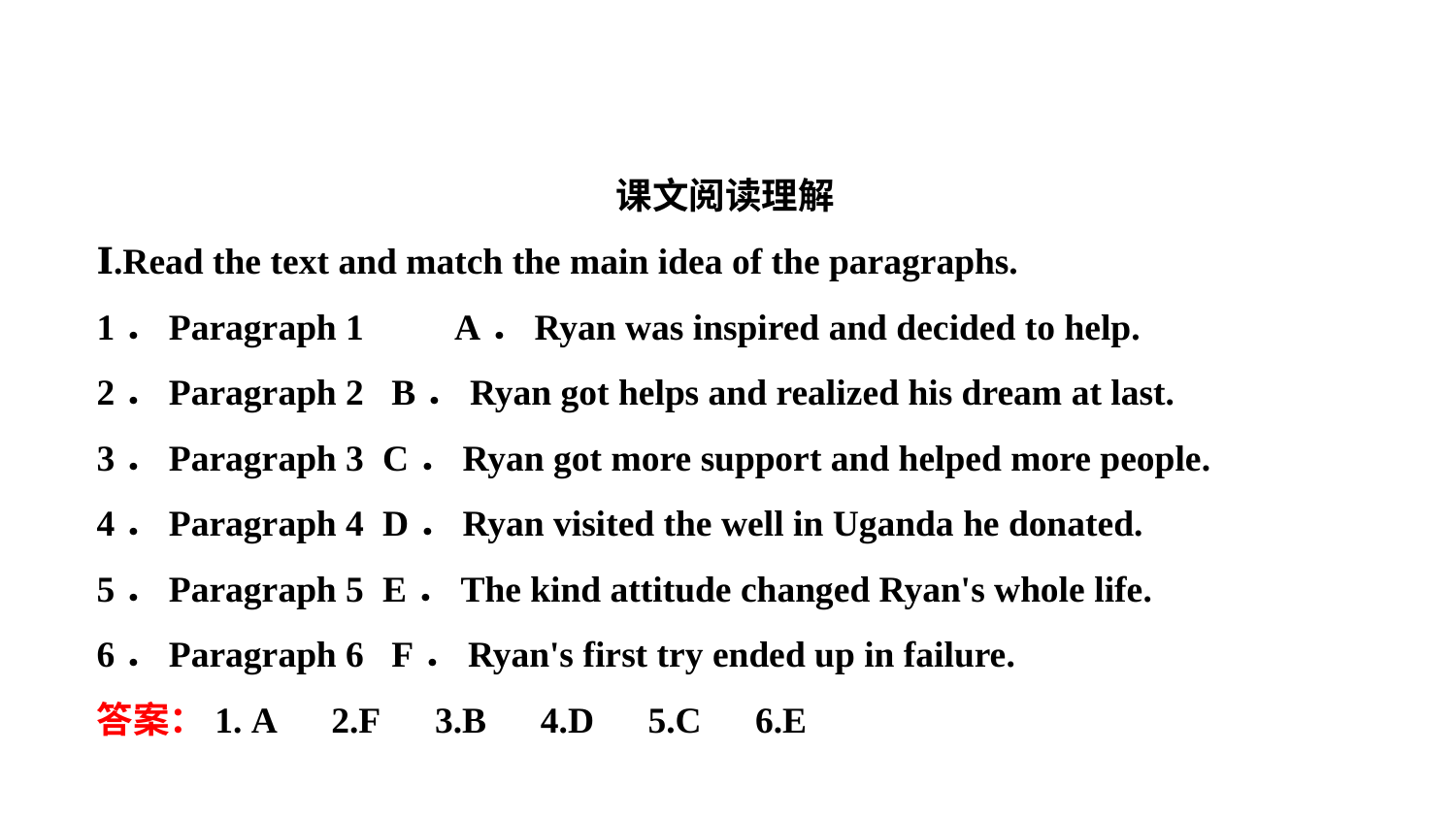

课文阅读理解
Ⅰ.Read the text and match the main idea of the paragraphs.
1．Paragraph 1　　A．Ryan was inspired and decided to help.
2．Paragraph 2   B．Ryan got helps and realized his dream at last.
3．Paragraph 3  C．Ryan got more support and helped more people.
4．Paragraph 4  D．Ryan visited the well in Uganda he donated.
5．Paragraph 5  E．The kind attitude changed Ryan's whole life.
6．Paragraph 6   F．Ryan's first try ended up in failure.
答案：1. A　2.F　3.B　4.D　5.C　6.E